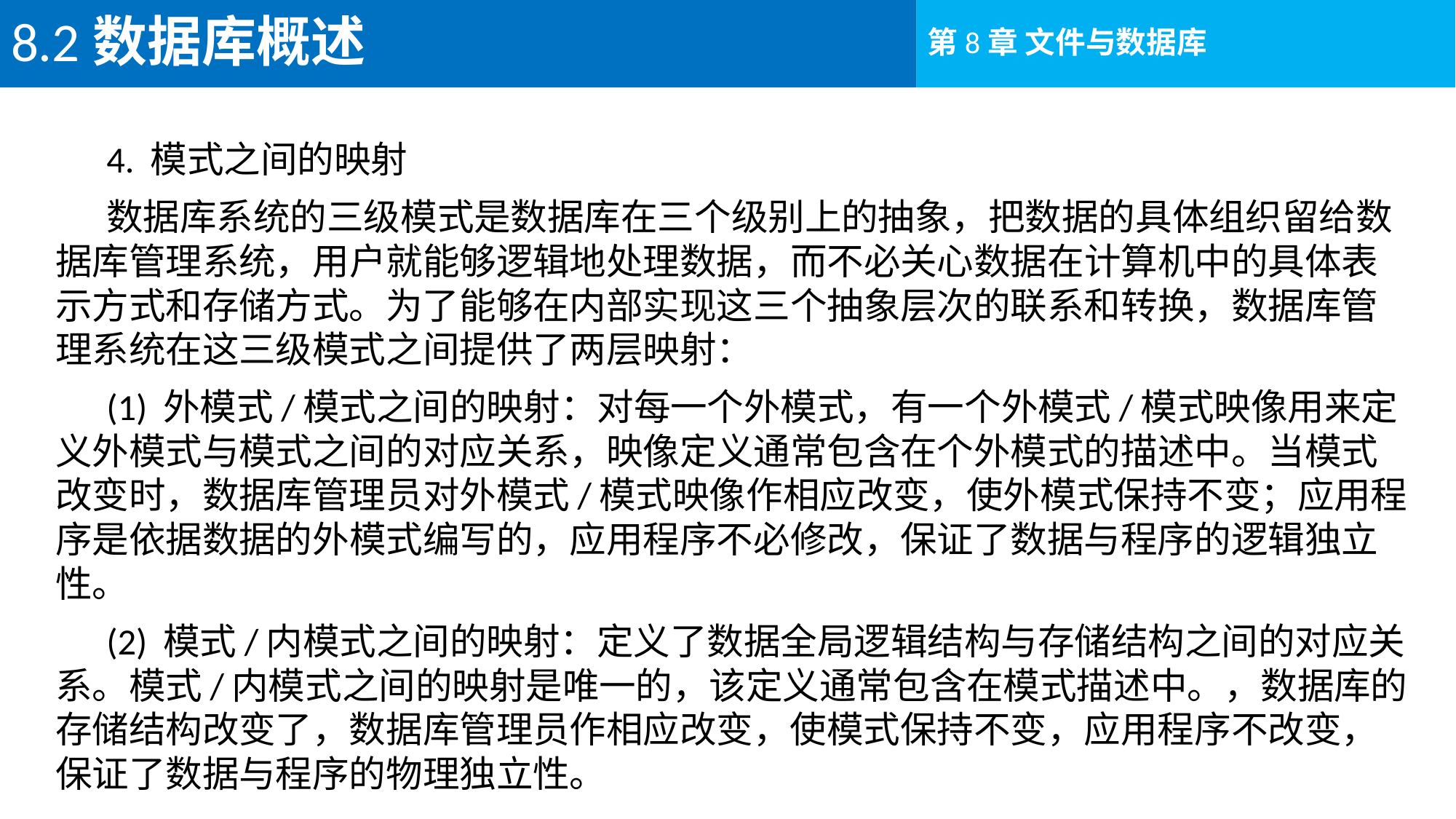

# 8.2数据库概述
4. 模式之间的映射
数据库系统的三级模式是数据库在三个级别上的抽象，把数据的具体组织留给数据库管理系统，用户就能够逻辑地处理数据，而不必关心数据在计算机中的具体表示方式和存储方式。为了能够在内部实现这三个抽象层次的联系和转换，数据库管理系统在这三级模式之间提供了两层映射：
(1) 外模式/模式之间的映射：对每一个外模式，有一个外模式/模式映像用来定义外模式与模式之间的对应关系，映像定义通常包含在个外模式的描述中。当模式改变时，数据库管理员对外模式/模式映像作相应改变，使外模式保持不变；应用程序是依据数据的外模式编写的，应用程序不必修改，保证了数据与程序的逻辑独立性。
(2) 模式/内模式之间的映射：定义了数据全局逻辑结构与存储结构之间的对应关系。模式/内模式之间的映射是唯一的，该定义通常包含在模式描述中。，数据库的存储结构改变了，数据库管理员作相应改变，使模式保持不变，应用程序不改变，保证了数据与程序的物理独立性。